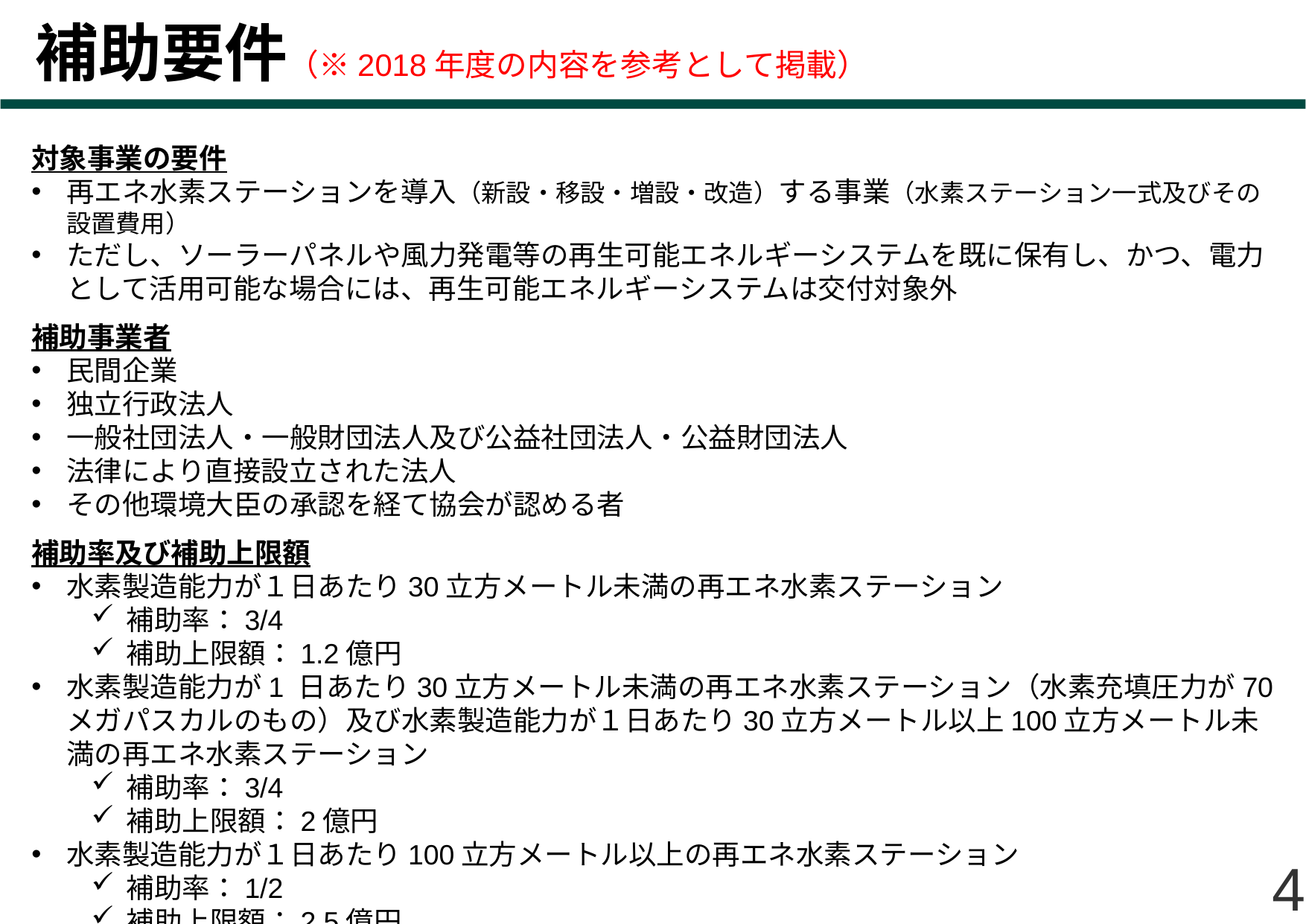

# 補助要件（※2018年度の内容を参考として掲載）
対象事業の要件
再エネ水素ステーションを導入（新設・移設・増設・改造）する事業（水素ステーション一式及びその設置費用）
ただし、ソーラーパネルや風力発電等の再生可能エネルギーシステムを既に保有し、かつ、電力として活用可能な場合には、再生可能エネルギーシステムは交付対象外

補助事業者
民間企業
独立行政法人
一般社団法人・一般財団法人及び公益社団法人・公益財団法人
法律により直接設立された法人
その他環境大臣の承認を経て協会が認める者

補助率及び補助上限額
水素製造能力が１日あたり30立方メートル未満の再エネ水素ステーション
補助率：3/4
補助上限額：1.2億円
水素製造能力が1 日あたり30立方メートル未満の再エネ水素ステーション（水素充填圧力が70メガパスカルのもの）及び水素製造能力が１日あたり30立方メートル以上100立方メートル未満の再エネ水素ステーション
補助率：3/4
補助上限額：2億円
水素製造能力が１日あたり100立方メートル以上の再エネ水素ステーション
補助率：1/2
補助上限額：2.5億円